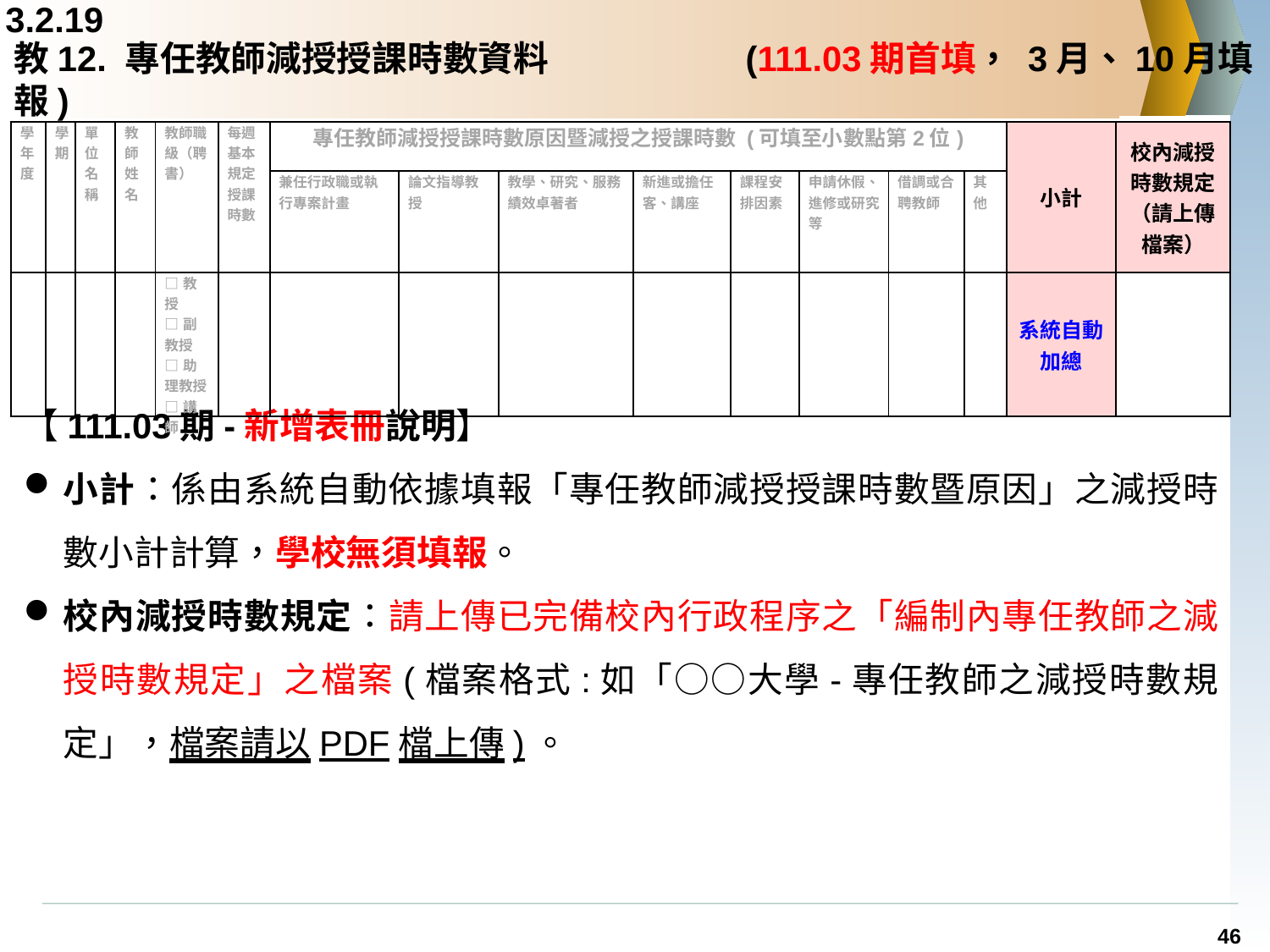

3.2.19
# 教12. 專任教師減授授課時數資料	           (111.03期首填， 3月、10月填報)
| 學年度 | 學期 | 單位 名稱 | 教師姓名 | 教師職級（聘書） | 每週基本規定授課時數 | 專任教師減授授課時數原因暨減授之授課時數 (可填至小數點第2位) |  |  |  |  |  |  |  | 小計 | 校內減授時數規定 （請上傳檔案） |
| --- | --- | --- | --- | --- | --- | --- | --- | --- | --- | --- | --- | --- | --- | --- | --- |
|  |  |  |  |  |  | 兼任行政職或執行專案計畫 | 論文指導教授 | 教學、研究、服務績效卓著者 | 新進或擔任客、講座 | 課程安排因素 | 申請休假、進修或研究等 | 借調或合聘教師 | 其他 |  |  |
|  |  |  |  | □教授 □副教授 □助理教授 □講師 |  |  |  |  |  |  |  |  |  | 系統自動加總 |  |
【111.03期-新增表冊說明】
小計：係由系統自動依據填報「專任教師減授授課時數暨原因」之減授時數小計計算，學校無須填報。
校內減授時數規定：請上傳已完備校內行政程序之「編制內專任教師之減授時數規定」之檔案(檔案格式:如「○○大學-專任教師之減授時數規定」，檔案請以PDF檔上傳)。